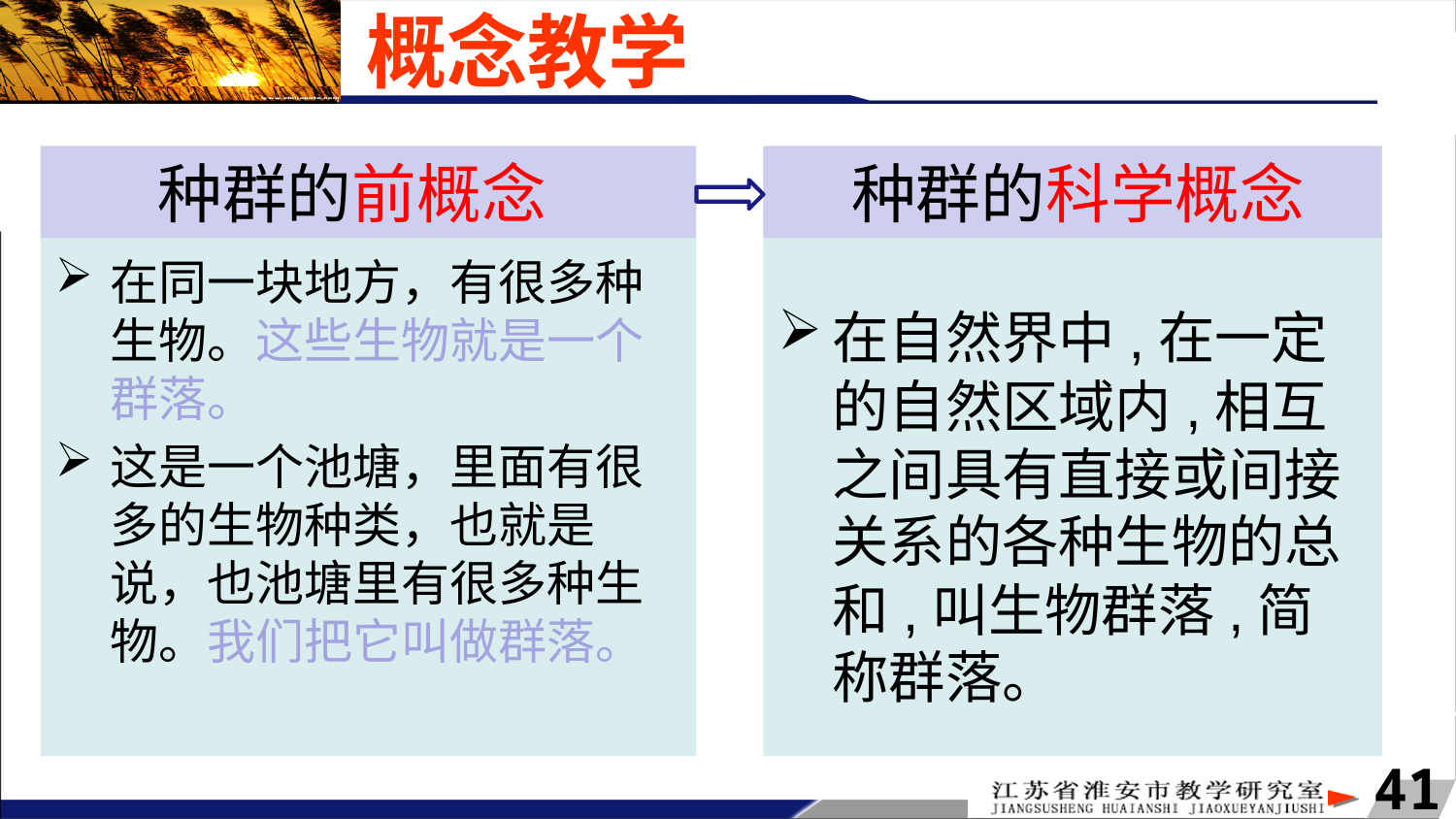

# 概念教学
      种群的前概念
    种群的科学概念

在自然界中,在一定的自然区域内,相互之间具有直接或间接关系的各种生物的总和,叫生物群落,简称群落。

在同一块地方，有很多种生物。这些生物就是一个群落。
这是一个池塘，里面有很多的生物种类，也就是说，也池塘里有很多种生物。我们把它叫做群落。